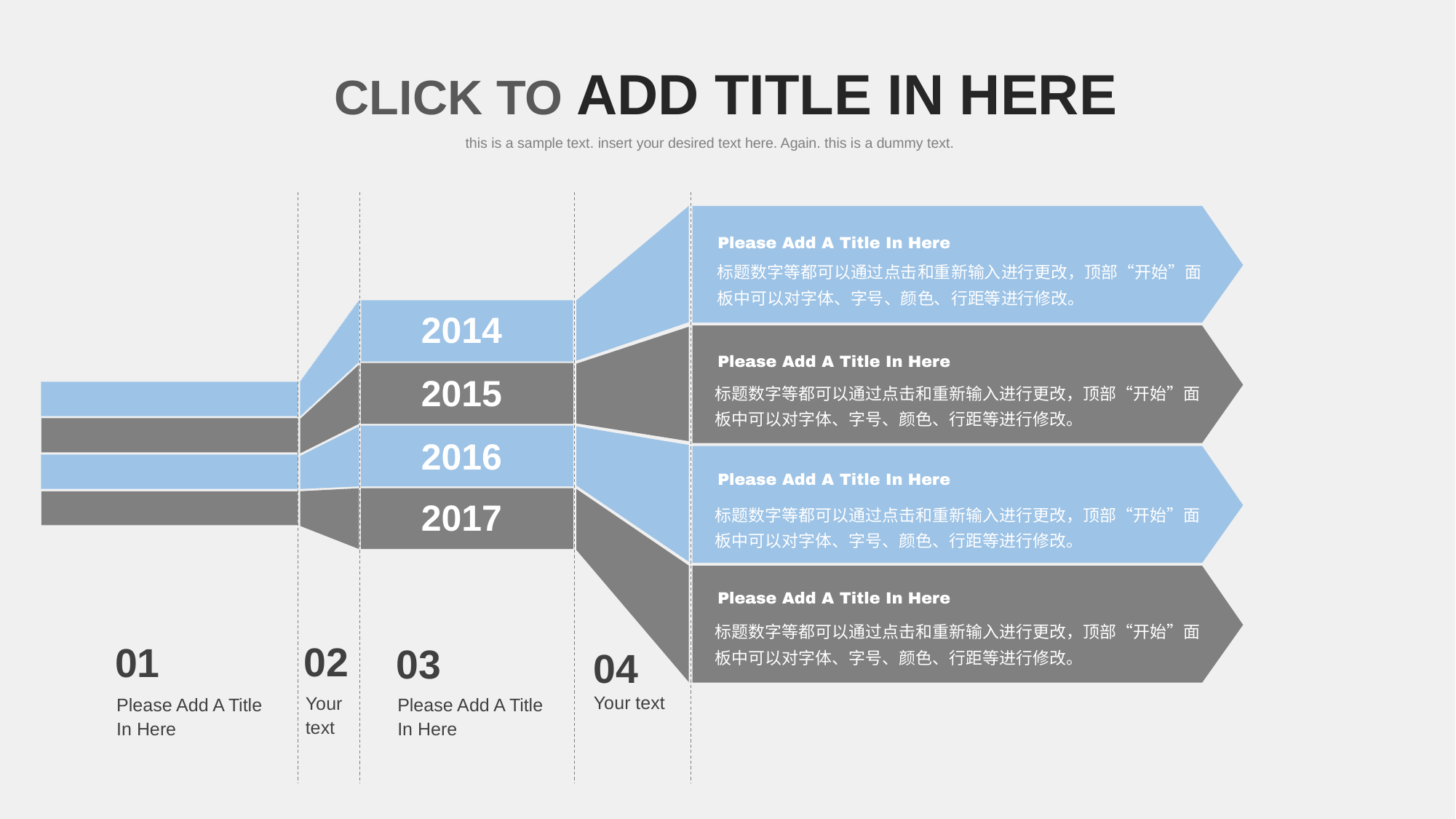

Please Add A Title In Here
标题数字等都可以通过点击和重新输入进行更改，顶部“开始”面板中可以对字体、字号、颜色、行距等进行修改。

2014

Please Add A Title In Here

2015

标题数字等都可以通过点击和重新输入进行更改，顶部“开始”面板中可以对字体、字号、颜色、行距等进行修改。

2016

Please Add A Title In Here

2017

标题数字等都可以通过点击和重新输入进行更改，顶部“开始”面板中可以对字体、字号、颜色、行距等进行修改。

Please Add A Title In Here
标题数字等都可以通过点击和重新输入进行更改，顶部“开始”面板中可以对字体、字号、颜色、行距等进行修改。
02
Your text
01
Please Add A Title In Here
03
Please Add A Title In Here
04
Your text